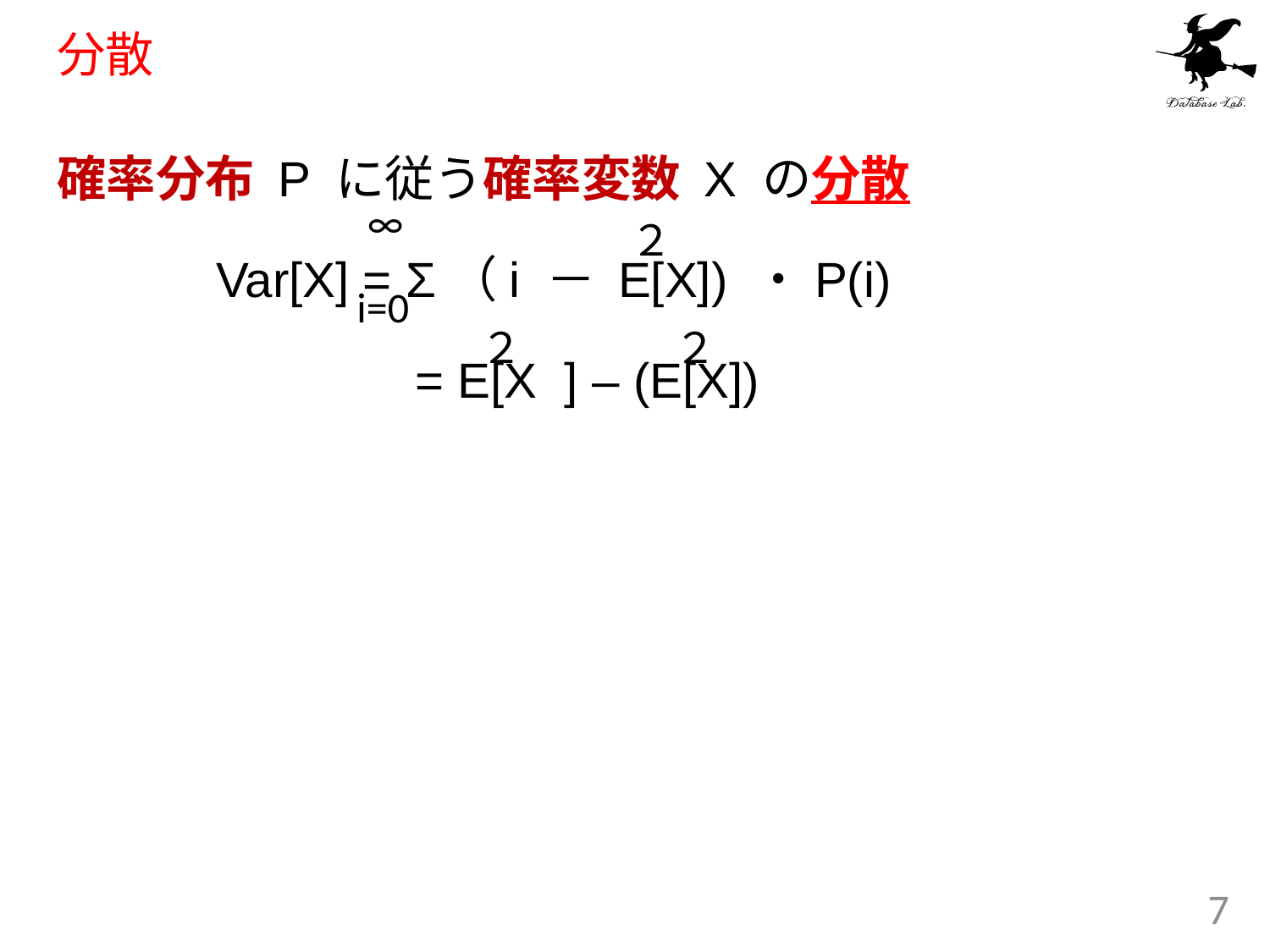

# 分散
確率分布 P に従う確率変数 X の分散
		Var[X] = Σ（i － E[X]) ・P(i)
			　 = E[X  ] – (E[X])

∞
２
i=0
２
２
7